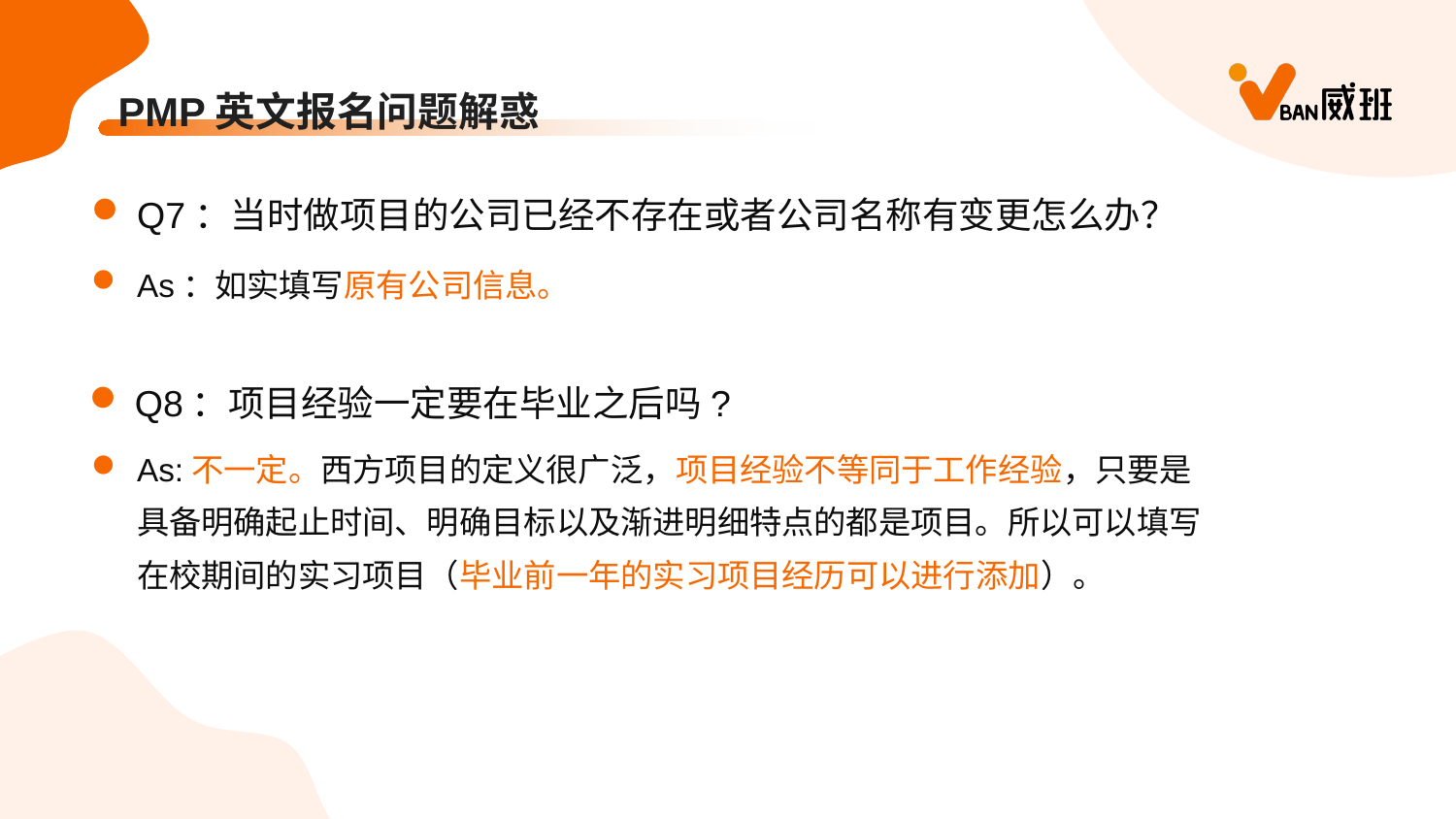

PMP英文报名问题解惑
Q7：当时做项目的公司已经不存在或者公司名称有变更怎么办？
As：如实填写原有公司信息。

Q8：项目经验一定要在毕业之后吗?
As:不一定。西方项目的定义很广泛，项目经验不等同于工作经验，只要是具备明确起止时间、明确目标以及渐进明细特点的都是项目。所以可以填写在校期间的实习项目（毕业前一年的实习项目经历可以进行添加）。